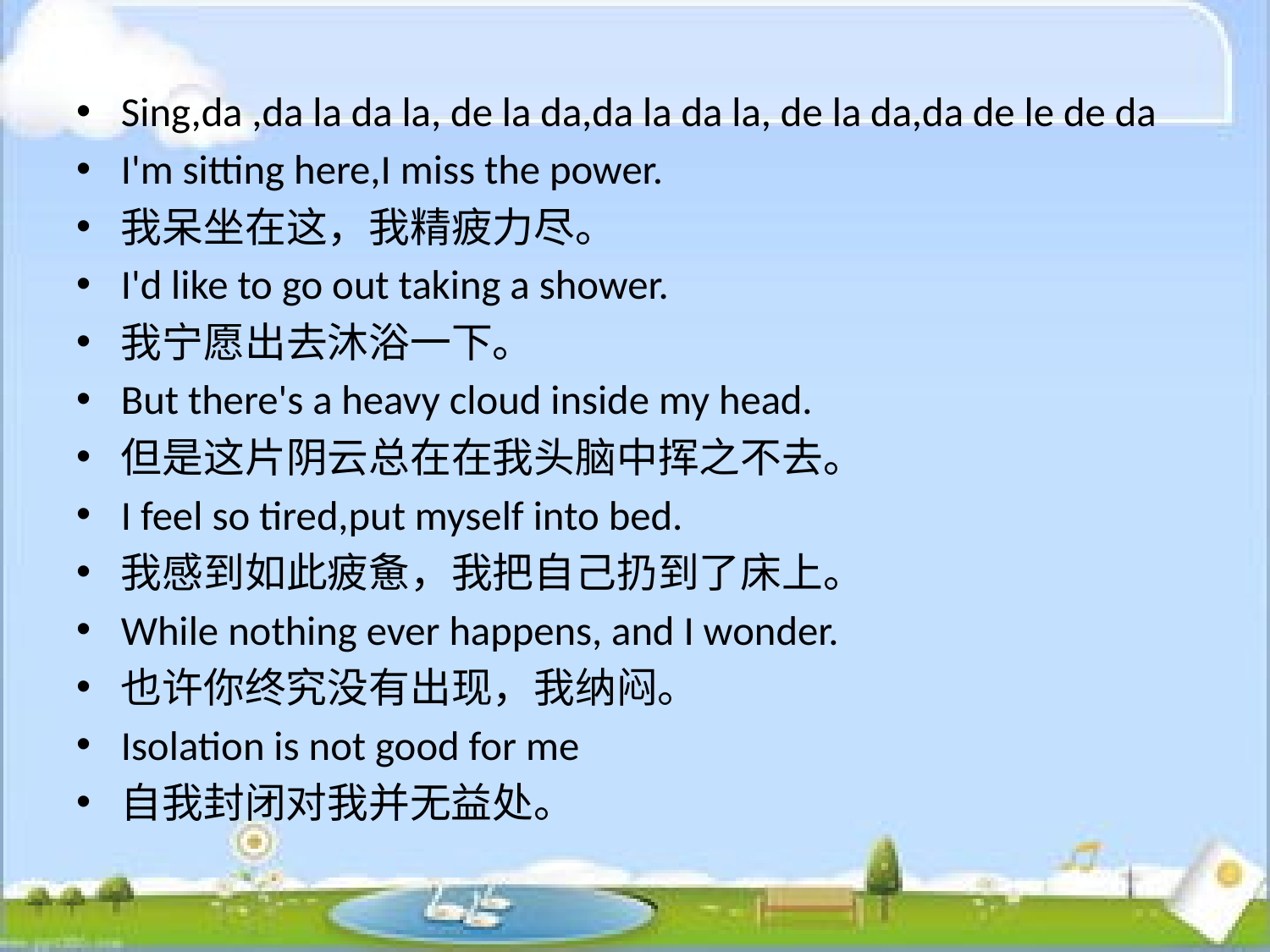

Sing,da ,da la da la, de la da,da la da la, de la da,da de le de da
I'm sitting here,I miss the power.
我呆坐在这，我精疲力尽。
I'd like to go out taking a shower.
我宁愿出去沐浴一下。
But there's a heavy cloud inside my head.
但是这片阴云总在在我头脑中挥之不去。
I feel so tired,put myself into bed.
我感到如此疲惫，我把自己扔到了床上。
While nothing ever happens, and I wonder.
也许你终究没有出现，我纳闷。
Isolation is not good for me
自我封闭对我并无益处。